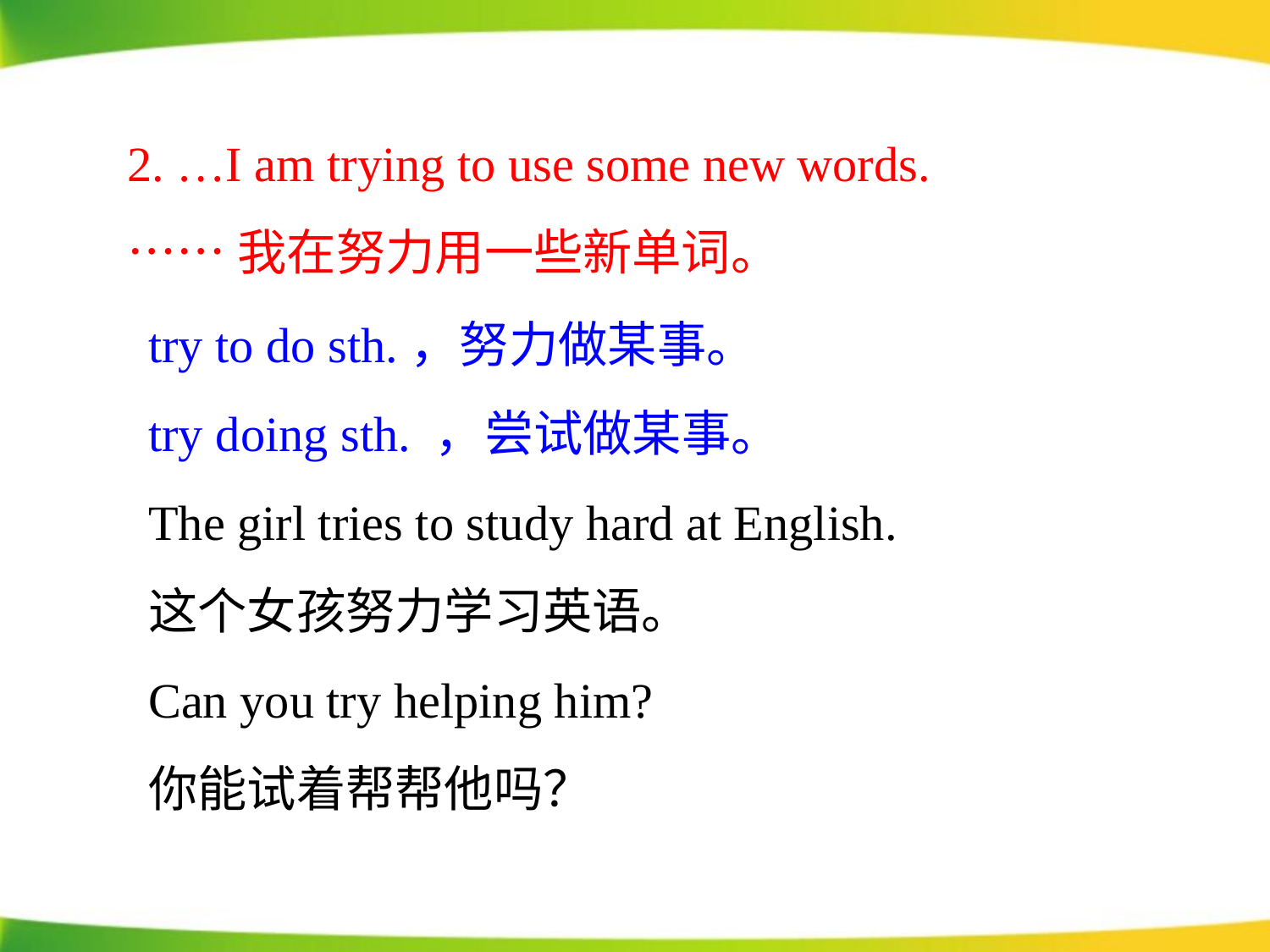

2. …I am trying to use some new words.
……我在努力用一些新单词。
try to do sth.，努力做某事。
try doing sth. ，尝试做某事。
The girl tries to study hard at English.
这个女孩努力学习英语。
Can you try helping him?
你能试着帮帮他吗？